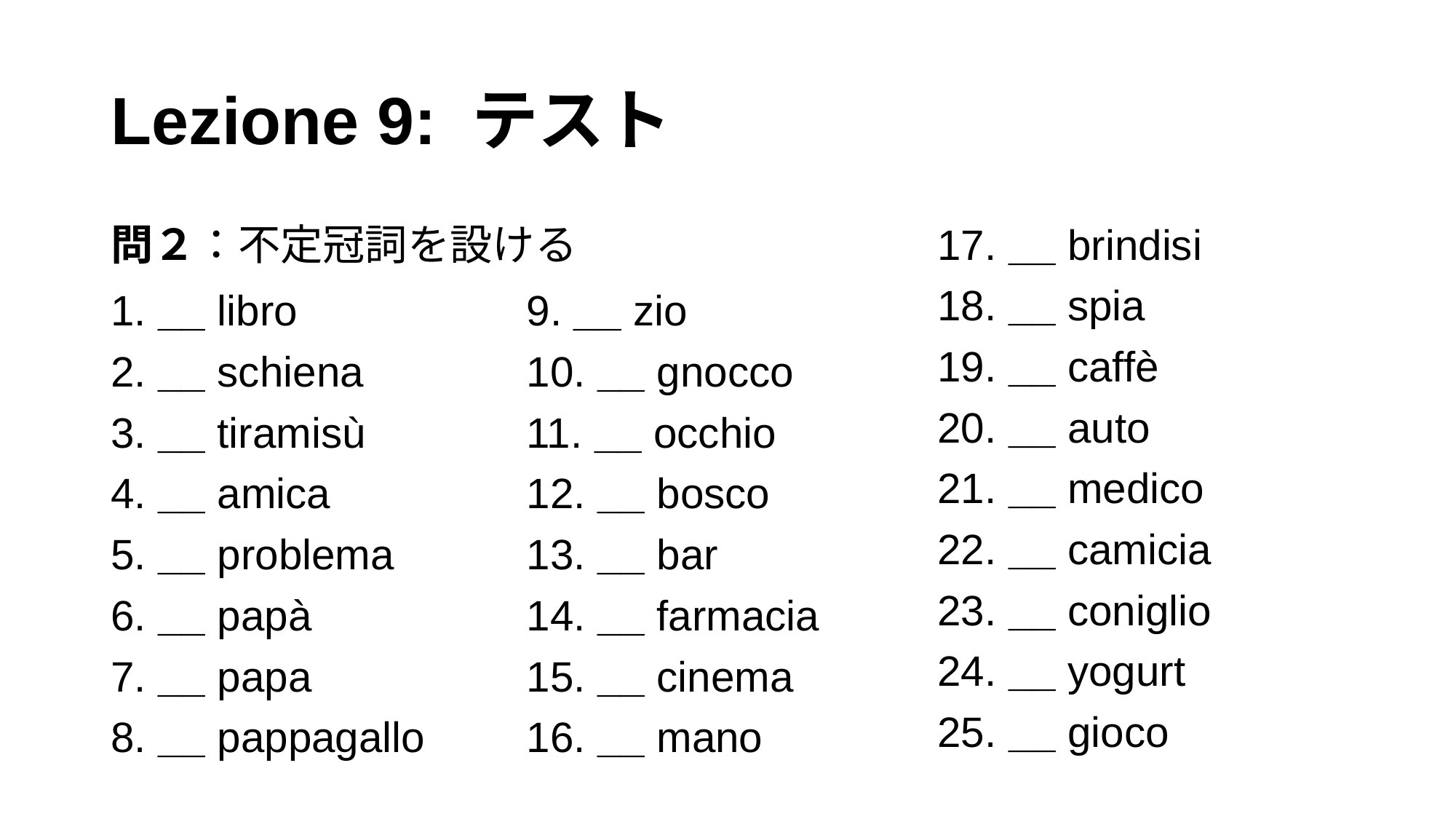

# Lezione 9: テスト
17. __ brindisi
18. __ spia
19. __ caffè
20. __ auto
21. __ medico
22. __ camicia
23. __ coniglio
24. __ yogurt
25. __ gioco
問２：不定冠詞を設ける

1. __ libro
2. __ schiena
3. __ tiramisù
4. __ amica
5. __ problema
6. __ papà
7. __ papa
8. __ pappagallo

9. __ zio
10. __ gnocco
11. __ occhio
12. __ bosco
13. __ bar
14. __ farmacia
15. __ cinema
16. __ mano